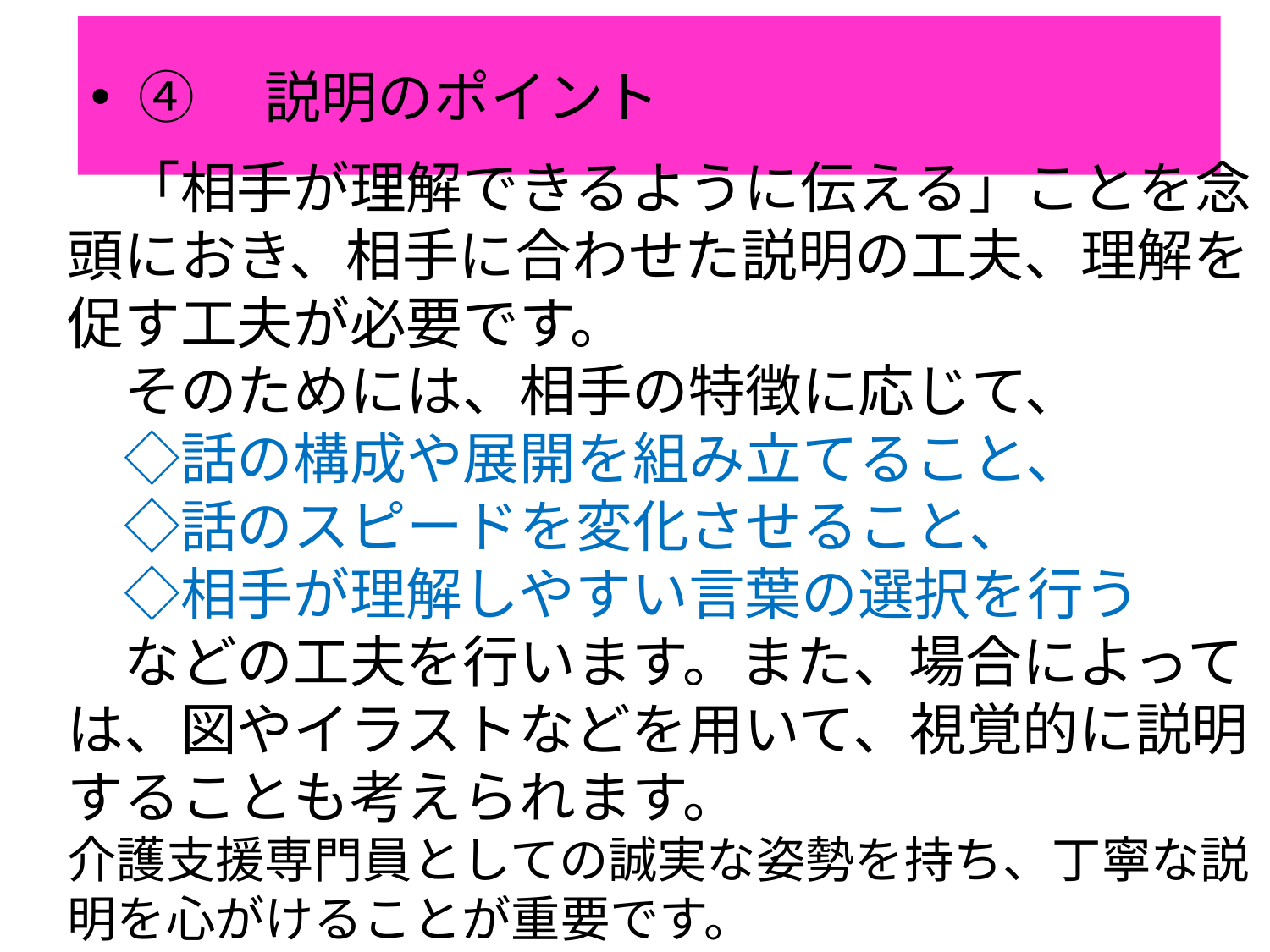

④　説明のポイント

　「相手が理解できるように伝える」ことを念頭におき、相手に合わせた説明の工夫、理解を促す工夫が必要です。
　そのためには、相手の特徴に応じて、
　◇話の構成や展開を組み立てること、
　◇話のスピードを変化させること、
　◇相手が理解しやすい言葉の選択を行う
　などの工夫を行います。また、場合によっては、図やイラストなどを用いて、視覚的に説明することも考えられます。
介護支援専門員としての誠実な姿勢を持ち、丁寧な説明を心がけることが重要です。